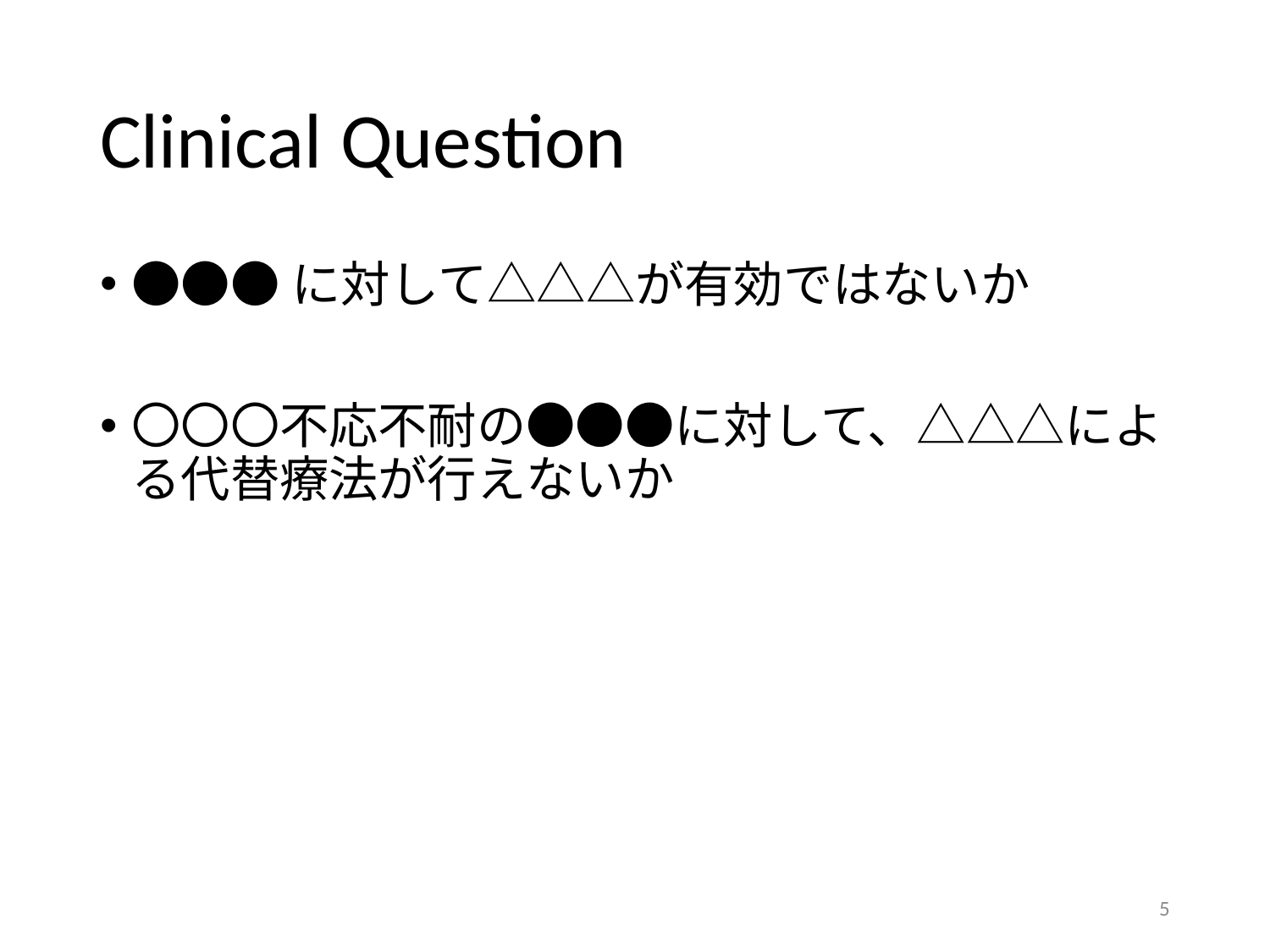

# Clinical Question
●●●に対して△△△が有効ではないか

〇〇〇不応不耐の●●●に対して、△△△による代替療法が行えないか

5